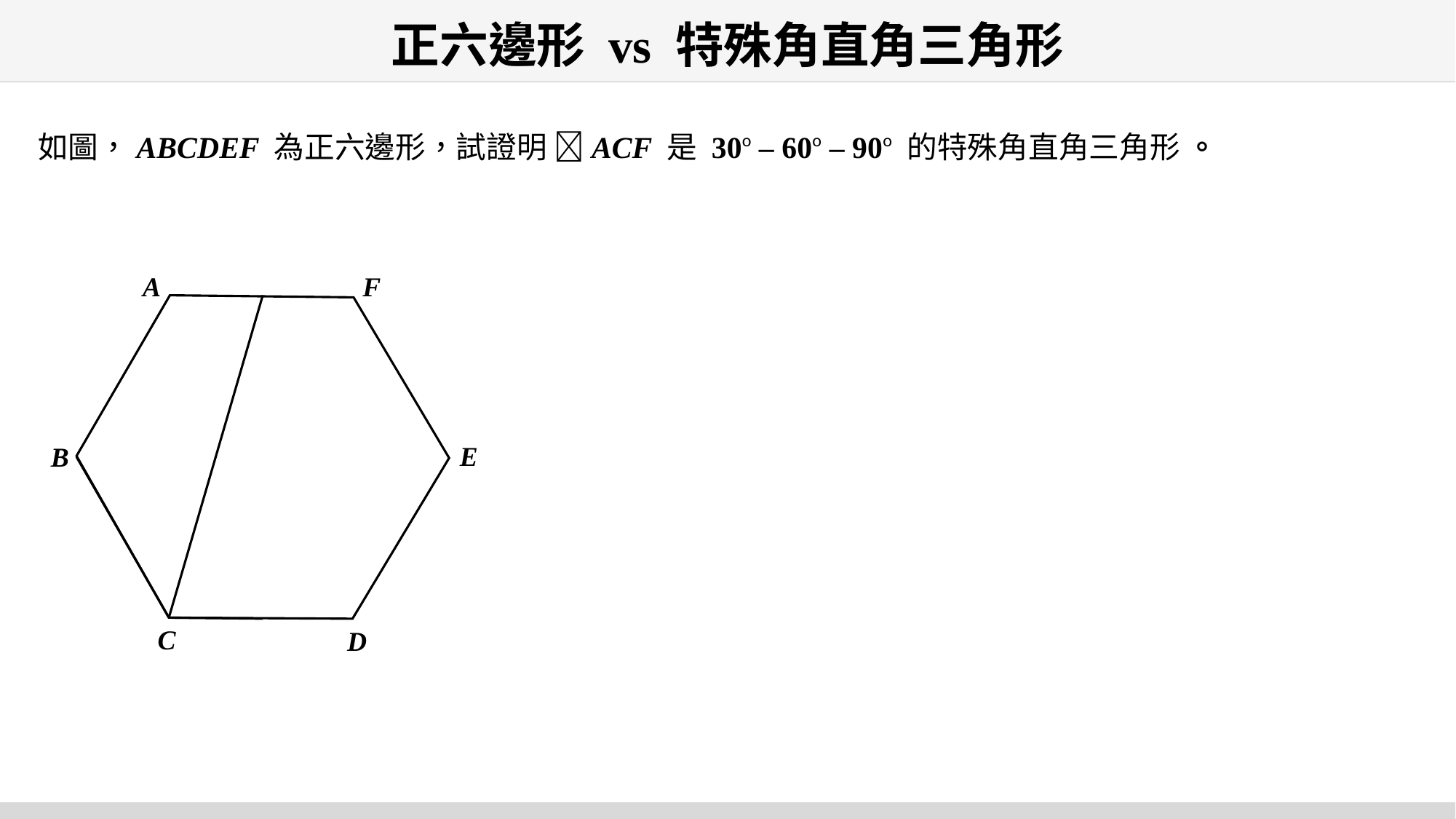

# 正六邊形 vs 特殊角直角三角形
如圖，ABCDEF 為正六邊形，試證明 ΔACF 是 30o – 60o – 90o 的特殊角直角三角形 。
F
A

E
B
C
D